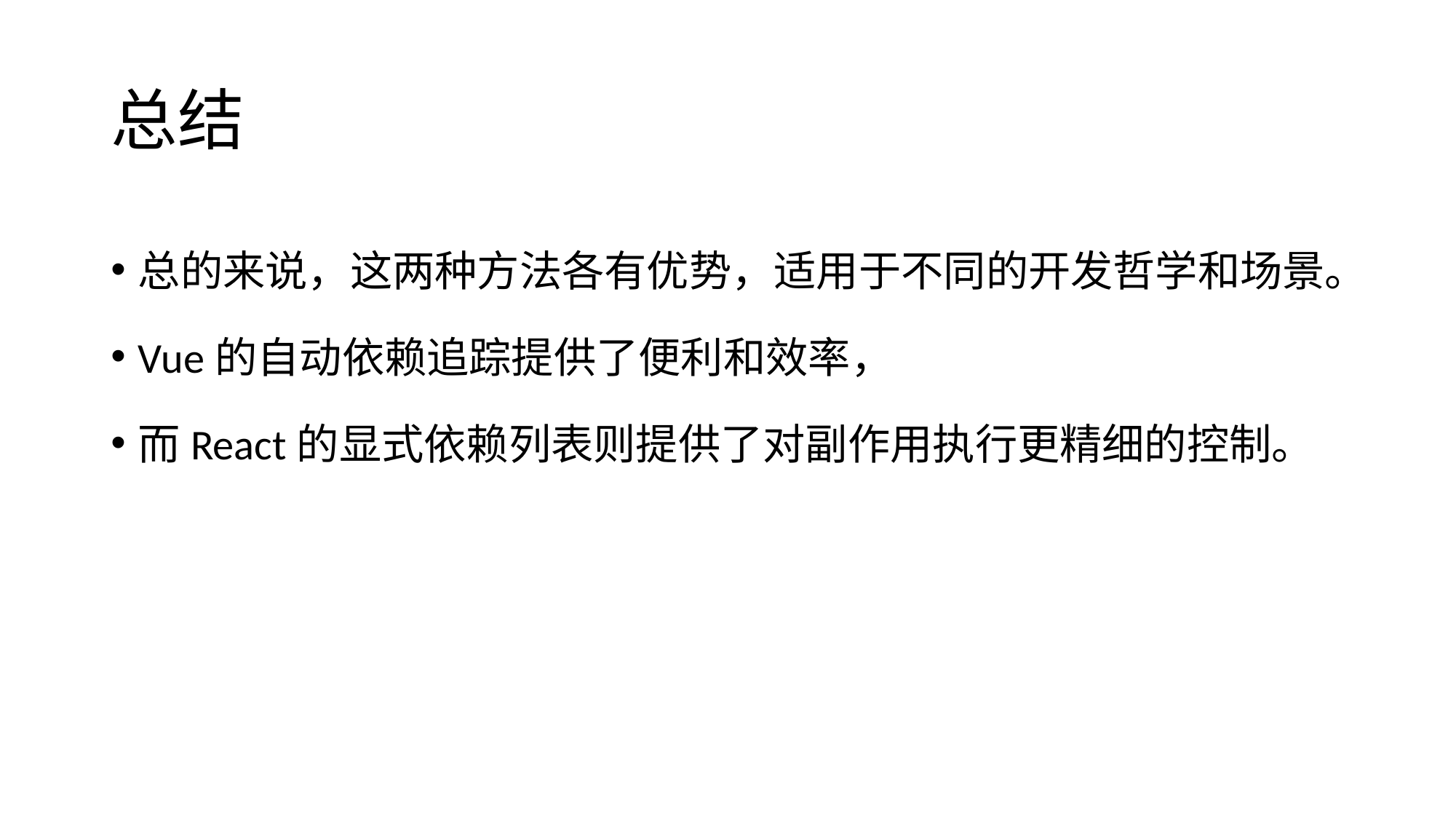

# 总结
总的来说，这两种方法各有优势，适用于不同的开发哲学和场景。
Vue的自动依赖追踪提供了便利和效率，
而React的显式依赖列表则提供了对副作用执行更精细的控制。